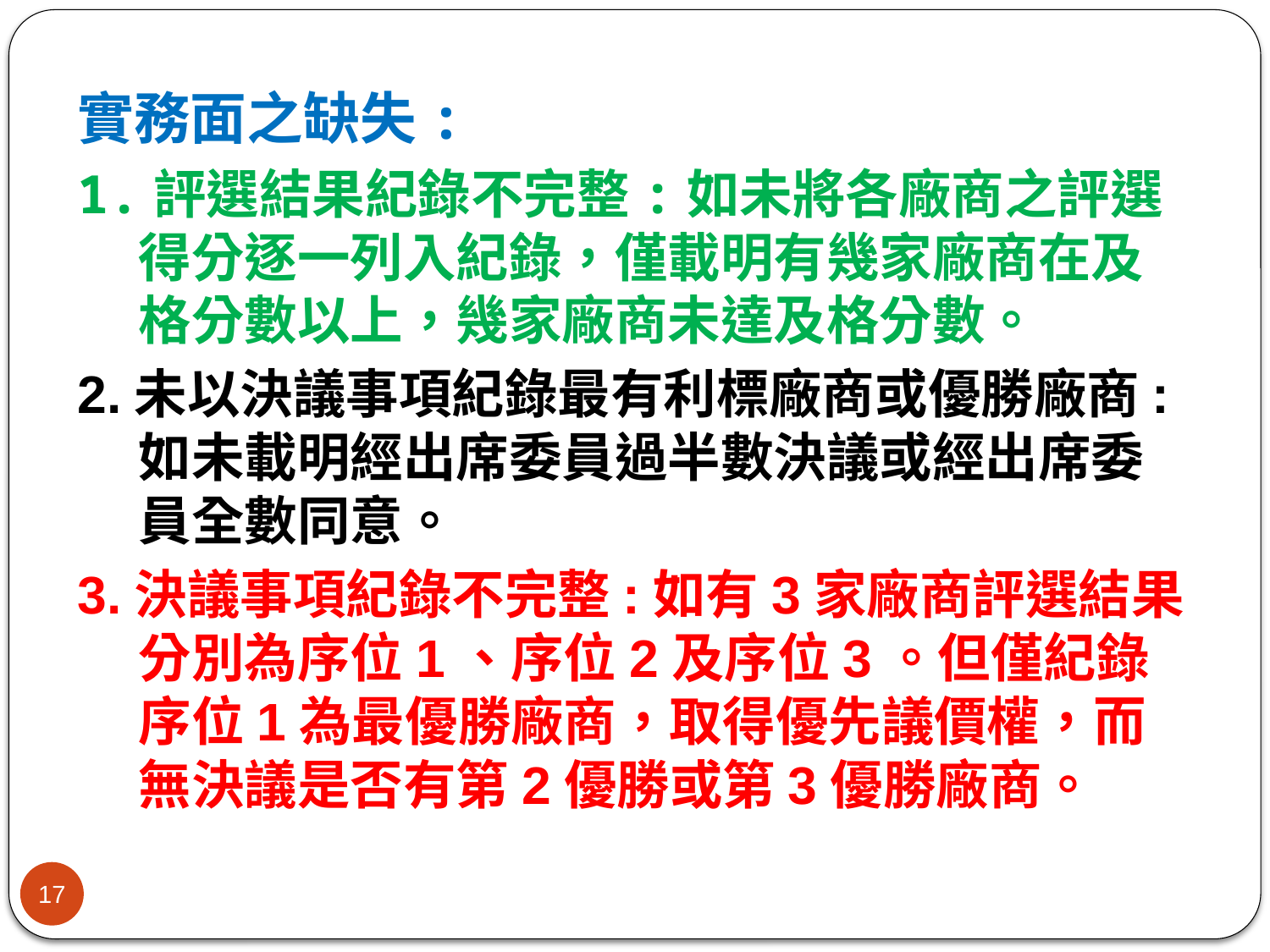

實務面之缺失:
1.評選結果紀錄不完整:如未將各廠商之評選得分逐一列入紀錄，僅載明有幾家廠商在及格分數以上，幾家廠商未達及格分數。
2.未以決議事項紀錄最有利標廠商或優勝廠商:如未載明經出席委員過半數決議或經出席委員全數同意。
3.決議事項紀錄不完整:如有3家廠商評選結果分別為序位1、序位2及序位3。但僅紀錄序位1為最優勝廠商，取得優先議價權，而無決議是否有第2優勝或第3優勝廠商。
17